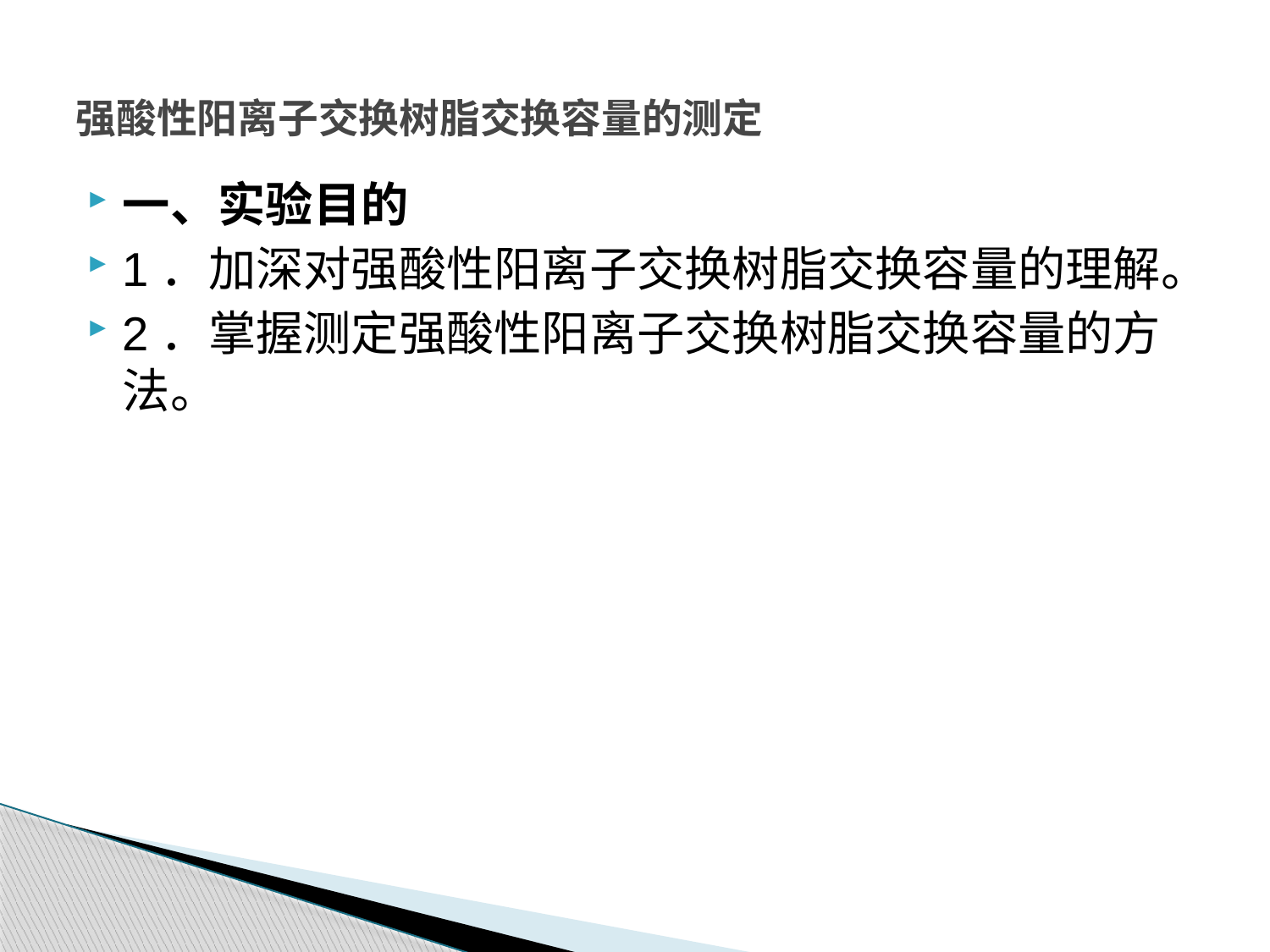

# 强酸性阳离子交换树脂交换容量的测定
一、实验目的
1．加深对强酸性阳离子交换树脂交换容量的理解。
2．掌握测定强酸性阳离子交换树脂交换容量的方法。